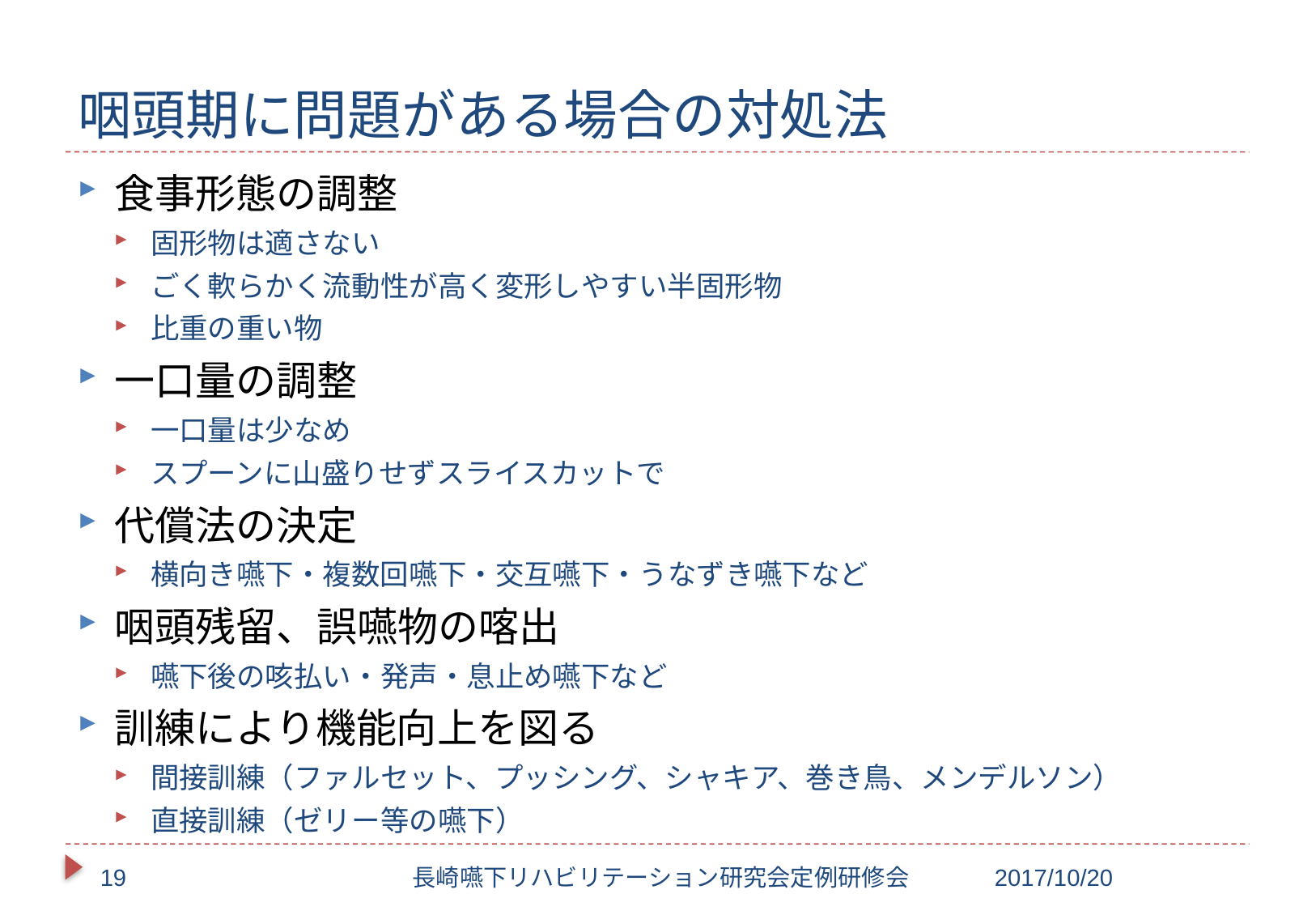

# 咽頭期に問題がある場合の対処法
食事形態の調整
固形物は適さない
ごく軟らかく流動性が高く変形しやすい半固形物
比重の重い物
一口量の調整
一口量は少なめ
スプーンに山盛りせずスライスカットで
代償法の決定
横向き嚥下・複数回嚥下・交互嚥下・うなずき嚥下など
咽頭残留、誤嚥物の喀出
嚥下後の咳払い・発声・息止め嚥下など
訓練により機能向上を図る
間接訓練（ファルセット、プッシング、シャキア、巻き鳥、メンデルソン）
直接訓練（ゼリー等の嚥下）

19
長崎嚥下リハビリテーション研究会定例研修会
2017/10/20